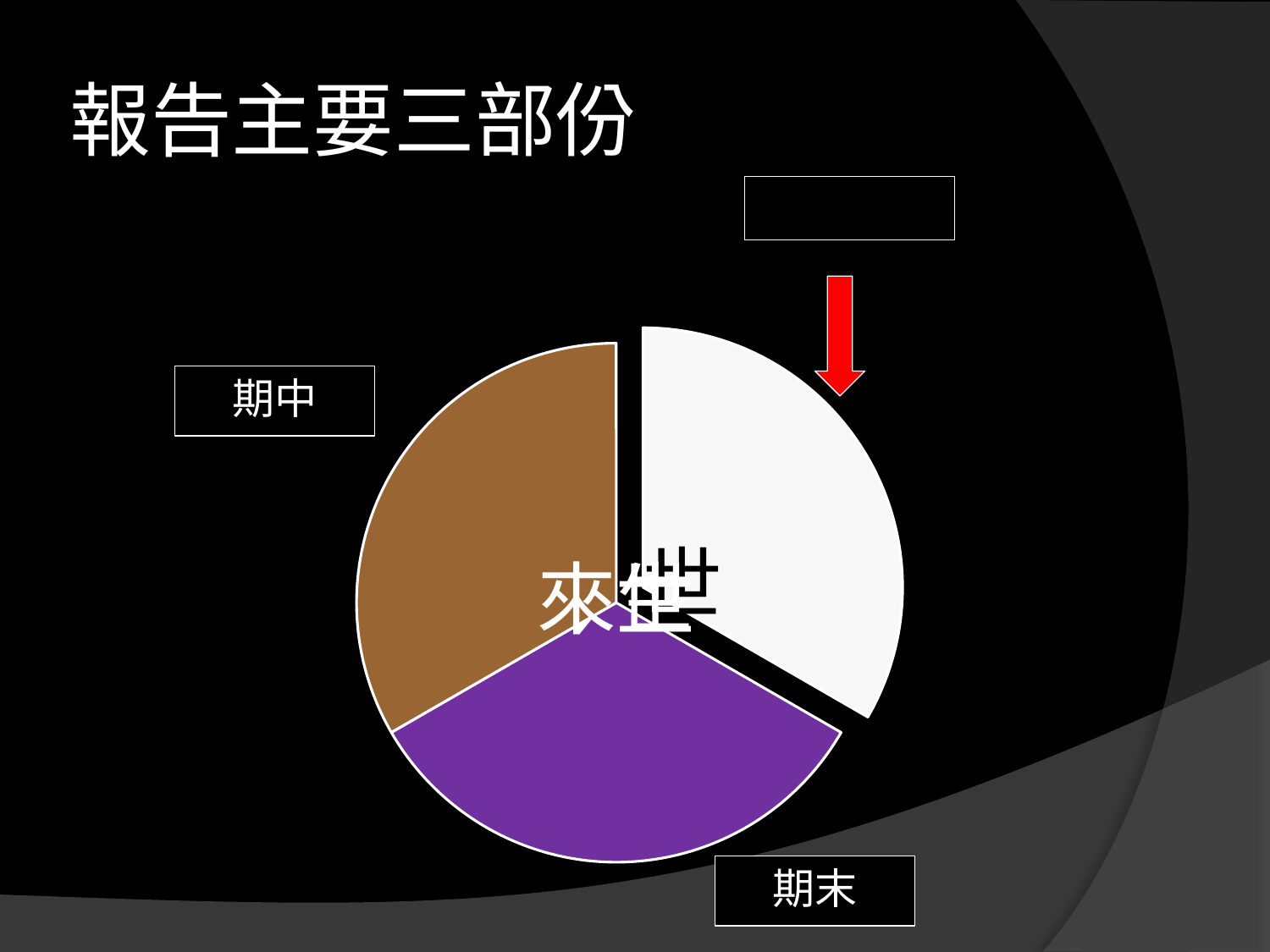

# 報告主要三部份

前世
今生
來世
期中
期末